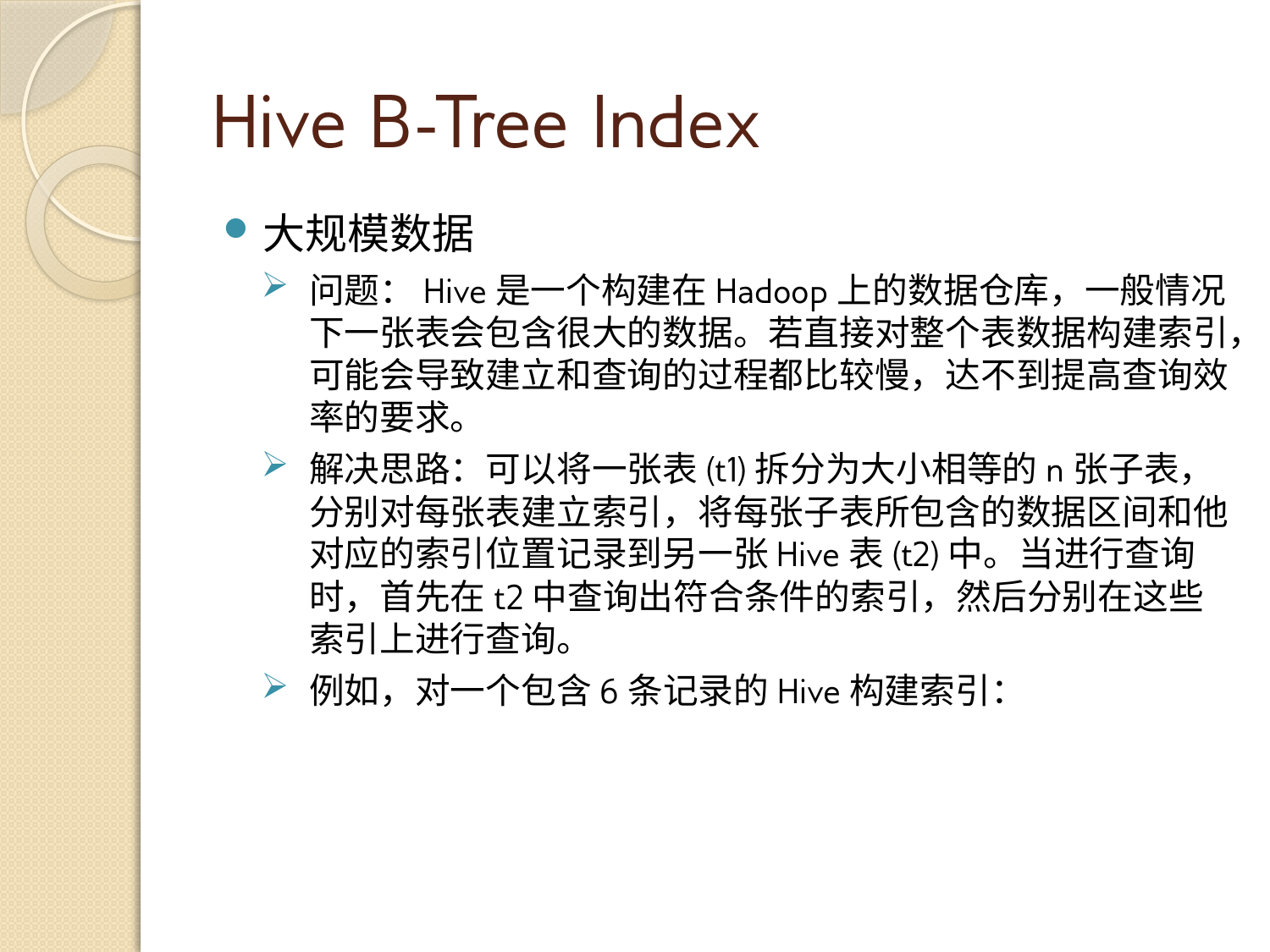

# Hive B-Tree Index
大规模数据
问题：Hive是一个构建在Hadoop上的数据仓库，一般情况下一张表会包含很大的数据。若直接对整个表数据构建索引，可能会导致建立和查询的过程都比较慢，达不到提高查询效率的要求。
解决思路：可以将一张表(t1)拆分为大小相等的n张子表，分别对每张表建立索引，将每张子表所包含的数据区间和他对应的索引位置记录到另一张Hive表(t2)中。当进行查询时，首先在t2中查询出符合条件的索引，然后分别在这些索引上进行查询。
例如，对一个包含6条记录的Hive构建索引：